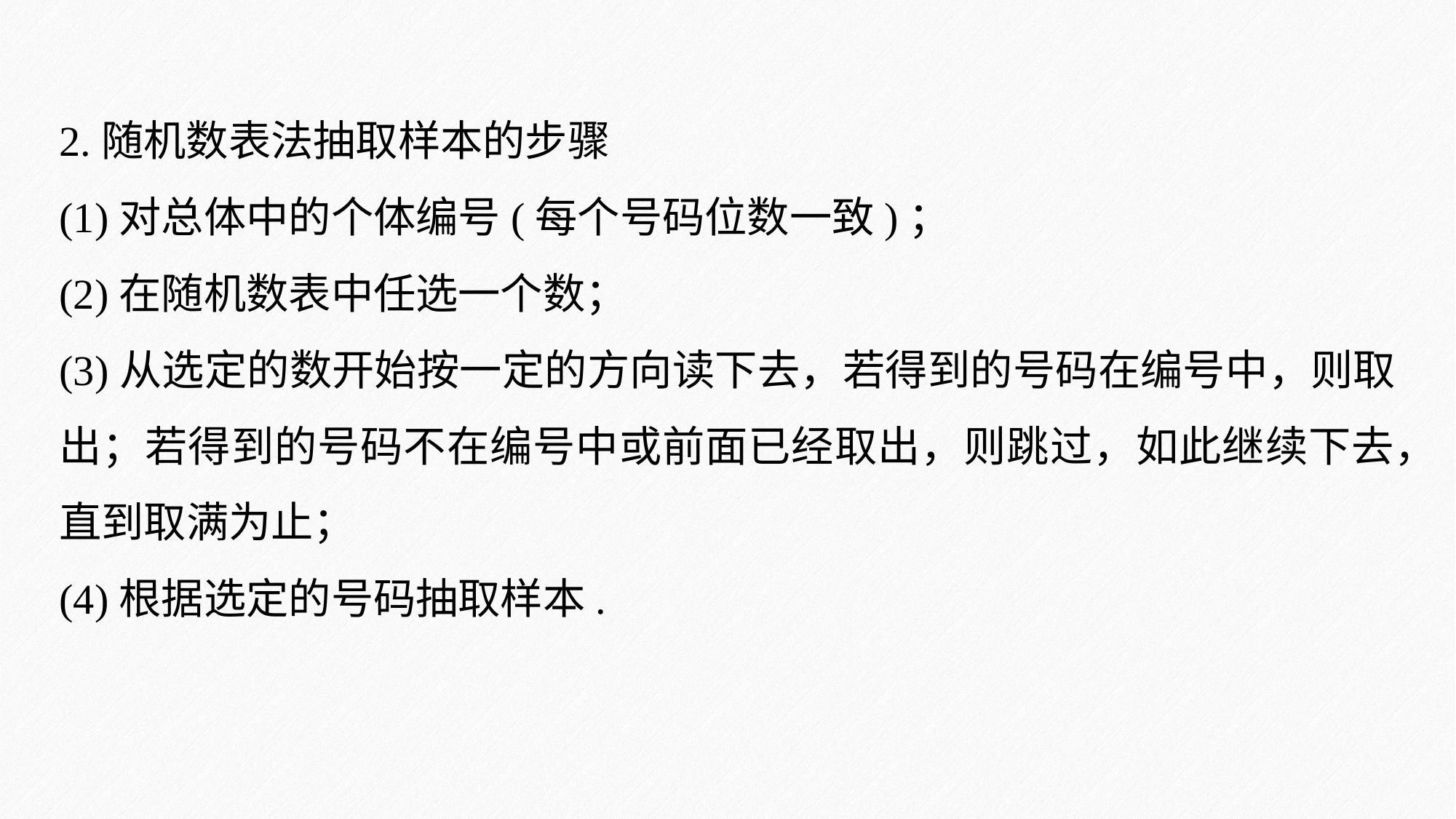

2.随机数表法抽取样本的步骤
(1)对总体中的个体编号(每个号码位数一致)；
(2)在随机数表中任选一个数；
(3)从选定的数开始按一定的方向读下去，若得到的号码在编号中，则取出；若得到的号码不在编号中或前面已经取出，则跳过，如此继续下去，直到取满为止；
(4)根据选定的号码抽取样本.